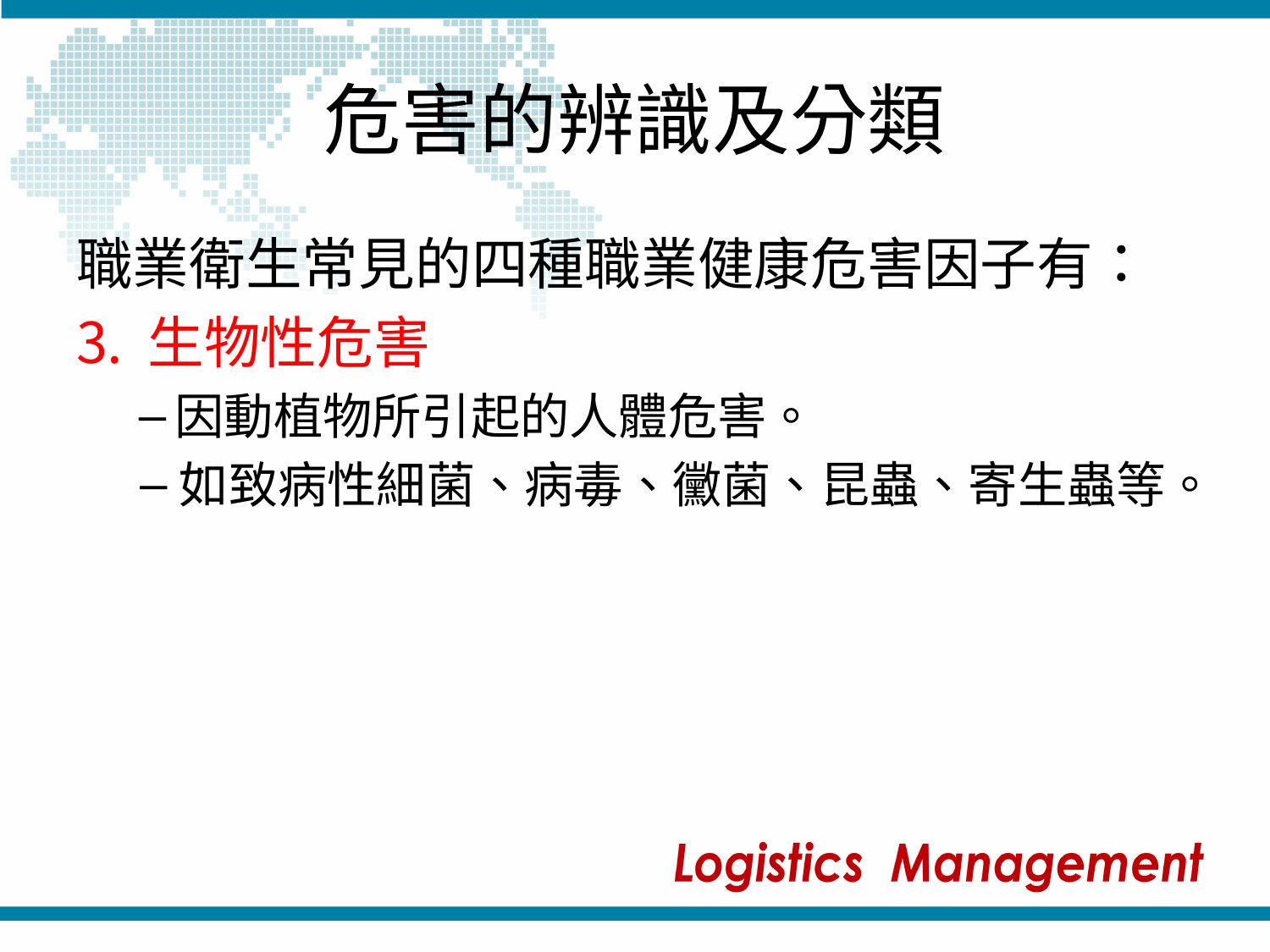

# 危害的辨識及分類
職業衛生常見的四種職業健康危害因子有：
生物性危害
因動植物所引起的人體危害。
如致病性細菌、病毒、黴菌、昆蟲、寄生蟲等。